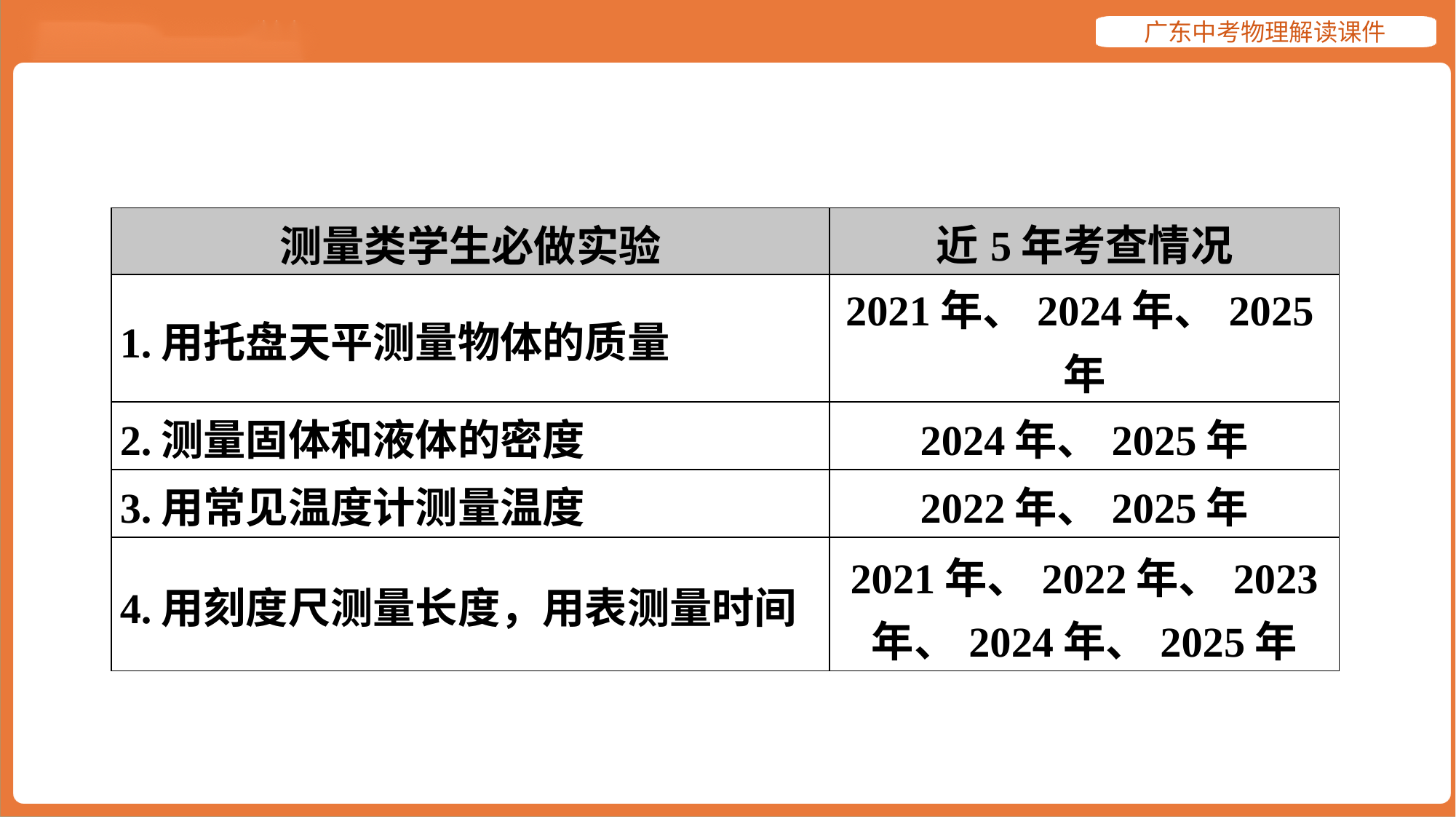

| 测量类学生必做实验 | 近5年考查情况 |
| --- | --- |
| 1.用托盘天平测量物体的质量 | 2021年、2024年、2025年 |
| 2.测量固体和液体的密度 | 2024年、2025年 |
| 3.用常见温度计测量温度 | 2022年、2025年 |
| 4.用刻度尺测量长度，用表测量时间 | 2021年、2022年、2023 年、2024年、2025年 |